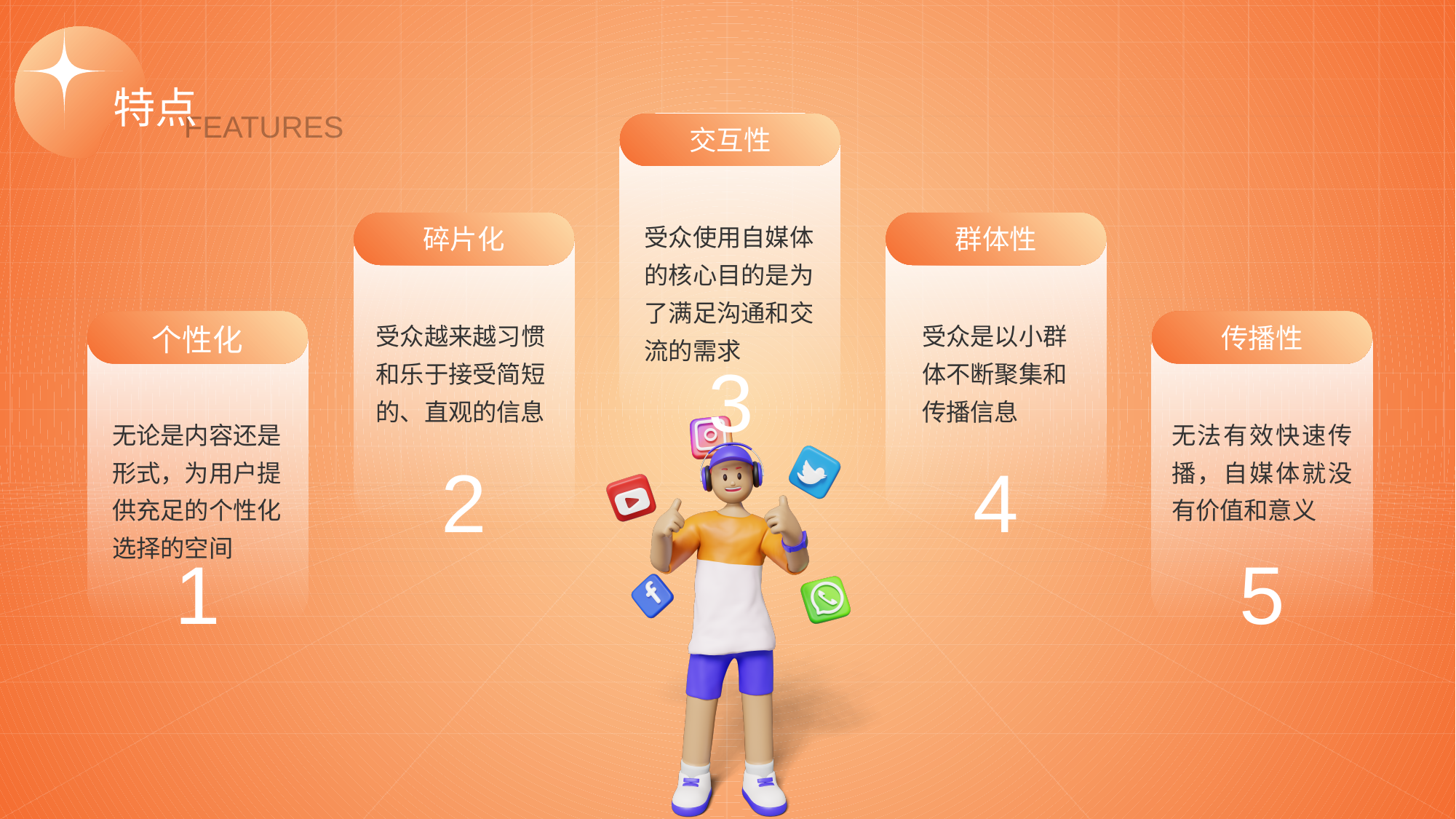

特点
FEATURES

交互性
受众使用自媒体的核心目的是为了满足沟通和交流的需求
3

碎片化
受众越来越习惯和乐于接受简短的、直观的信息
2

群体性
受众是以小群体不断聚集和传播信息
4

个性化
无论是内容还是形式，为用户提供充足的个性化选择的空间
1

传播性
无法有效快速传播，自媒体就没有价值和意义
5